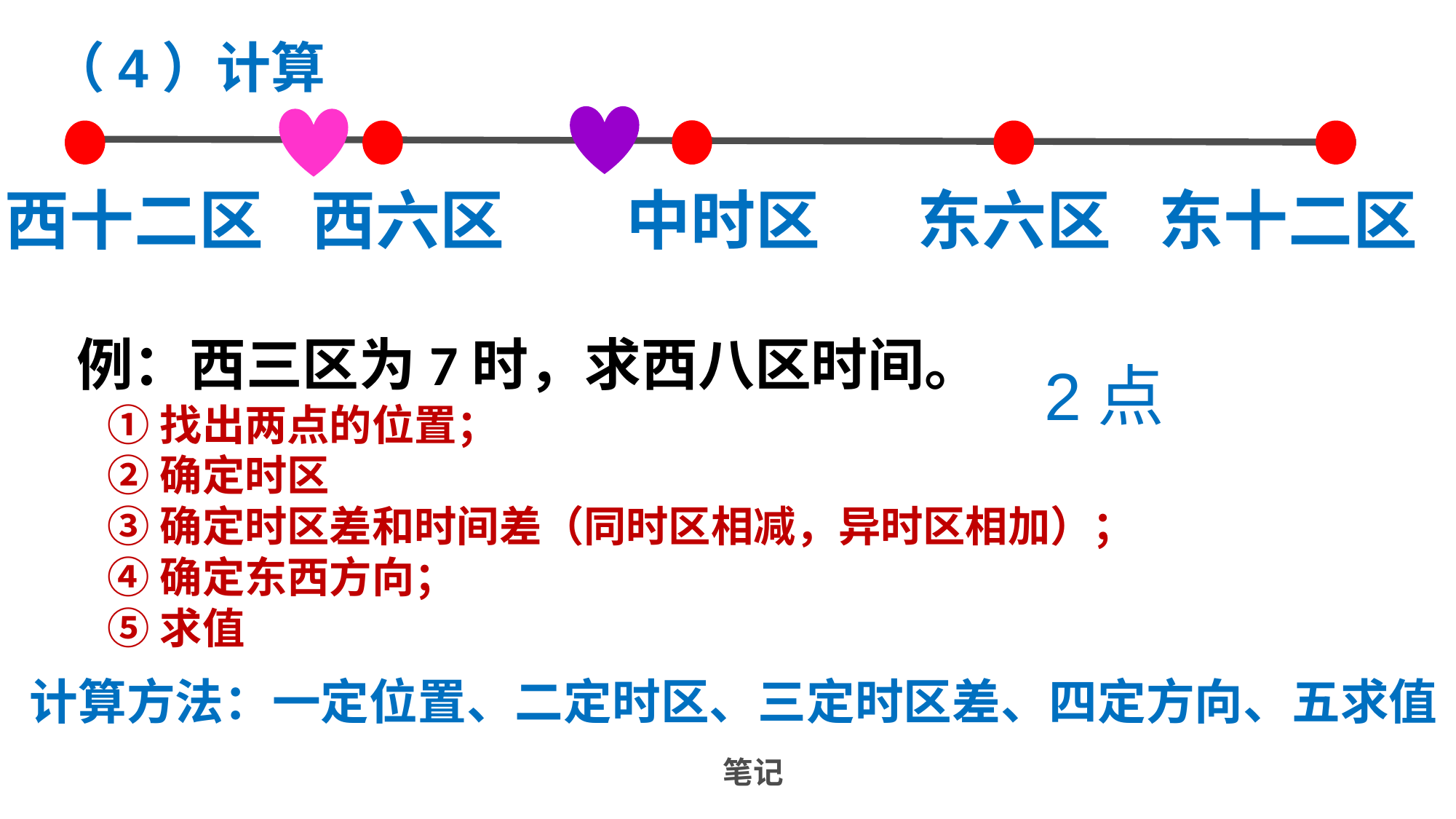

（4）计算

西十二区
西六区
中时区
东六区
东十二区
例：西三区为7时，求西八区时间。
2点
①找出两点的位置；
②确定时区
③确定时区差和时间差（同时区相减，异时区相加）；
④确定东西方向；
⑤求值
计算方法：一定位置、二定时区、三定时区差、四定方向、五求值
笔记